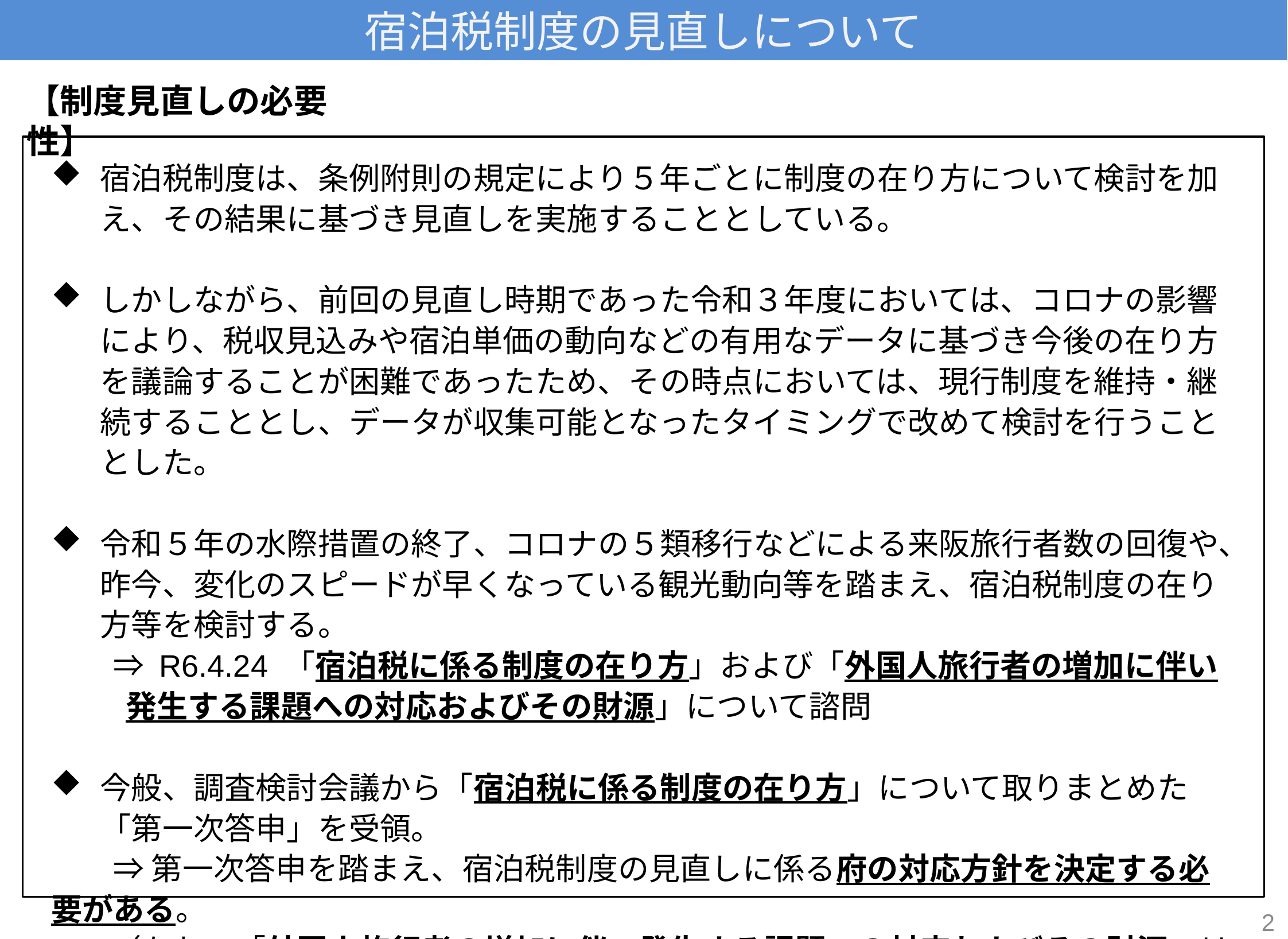

宿泊税制度の見直しについて
【制度見直しの必要性】

宿泊税制度は、条例附則の規定により５年ごとに制度の在り方について検討を加え、その結果に基づき見直しを実施することとしている。

しかしながら、前回の見直し時期であった令和３年度においては、コロナの影響により、税収見込みや宿泊単価の動向などの有用なデータに基づき今後の在り方を議論することが困難であったため、その時点においては、現行制度を維持・継続することとし、データが収集可能となったタイミングで改めて検討を行うこととした。

令和５年の水際措置の終了、コロナの５類移行などによる来阪旅行者数の回復や、昨今、変化のスピードが早くなっている観光動向等を踏まえ、宿泊税制度の在り方等を検討する。
　　⇒ R6.4.24 「宿泊税に係る制度の在り方」および「外国人旅行者の増加に伴い発生する課題への対応およびその財源」について諮問

今般、調査検討会議から「宿泊税に係る制度の在り方」について取りまとめた「第一次答申」を受領。
　　⇒ 第一次答申を踏まえ、宿泊税制度の見直しに係る府の対応方針を決定する必要がある。
　    （なお、「外国人旅行者の増加に伴い発生する課題への対応およびその財源」は、整理すべき課題が多いことから、継続審議事項とされている。）
2